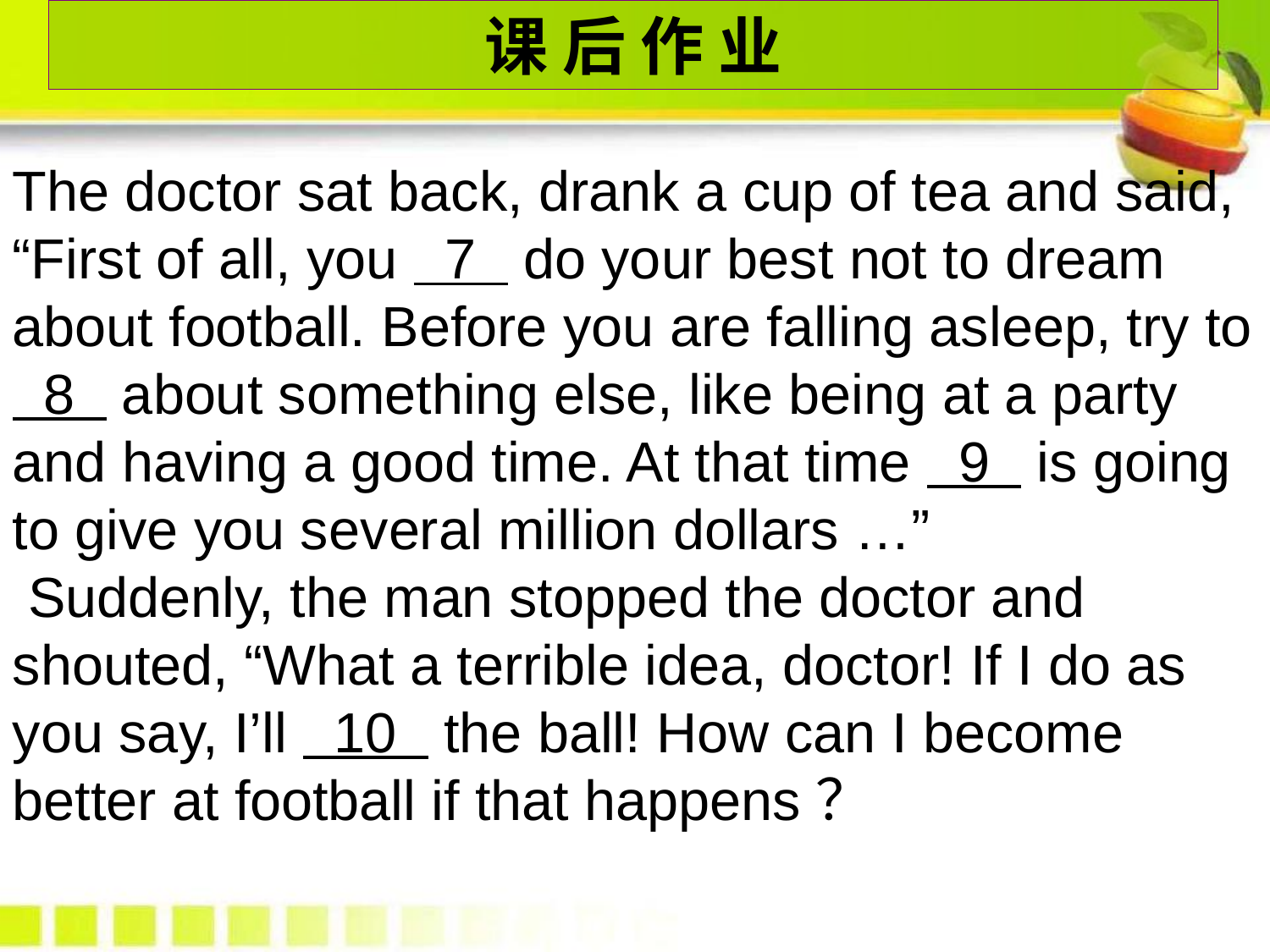

课 后 作 业
The doctor sat back, drank a cup of tea and said, “First of all, you   7   do your best not to dream about football. Before you are falling asleep, try to   8   about something else, like being at a party and having a good time. At that time   9   is going to give you several million dollars …”
 Suddenly, the man stopped the doctor and shouted, “What a terrible idea, doctor! If I do as you say, I’ll   10   the ball! How can I become better at football if that happens？